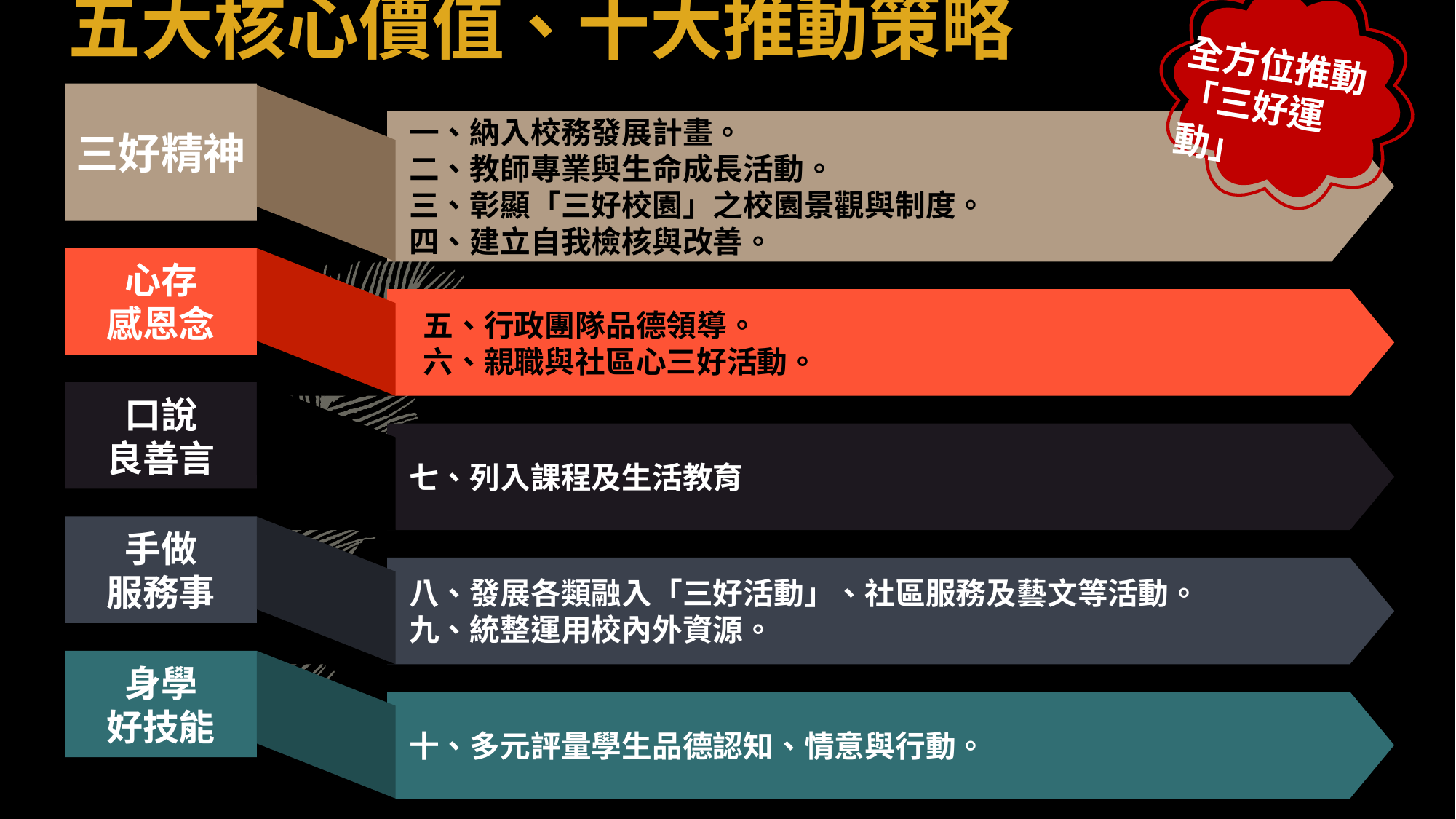

# 五大核心價值、十大推動策略

全方位推動
「三好運動」
三好精神

一、納入校務發展計畫。
二、教師專業與生命成長活動。
三、彰顯「三好校園」之校園景觀與制度。
四、建立自我檢核與改善。

心存
感恩念

 五、行政團隊品德領導。
 六、親職與社區心三好活動。

口說
良善言

七、列入課程及生活教育

手做
服務事

八、發展各類融入「三好活動」、社區服務及藝文等活動。
九、統整運用校內外資源。

身學
好技能

十、多元評量學生品德認知、情意與行動。